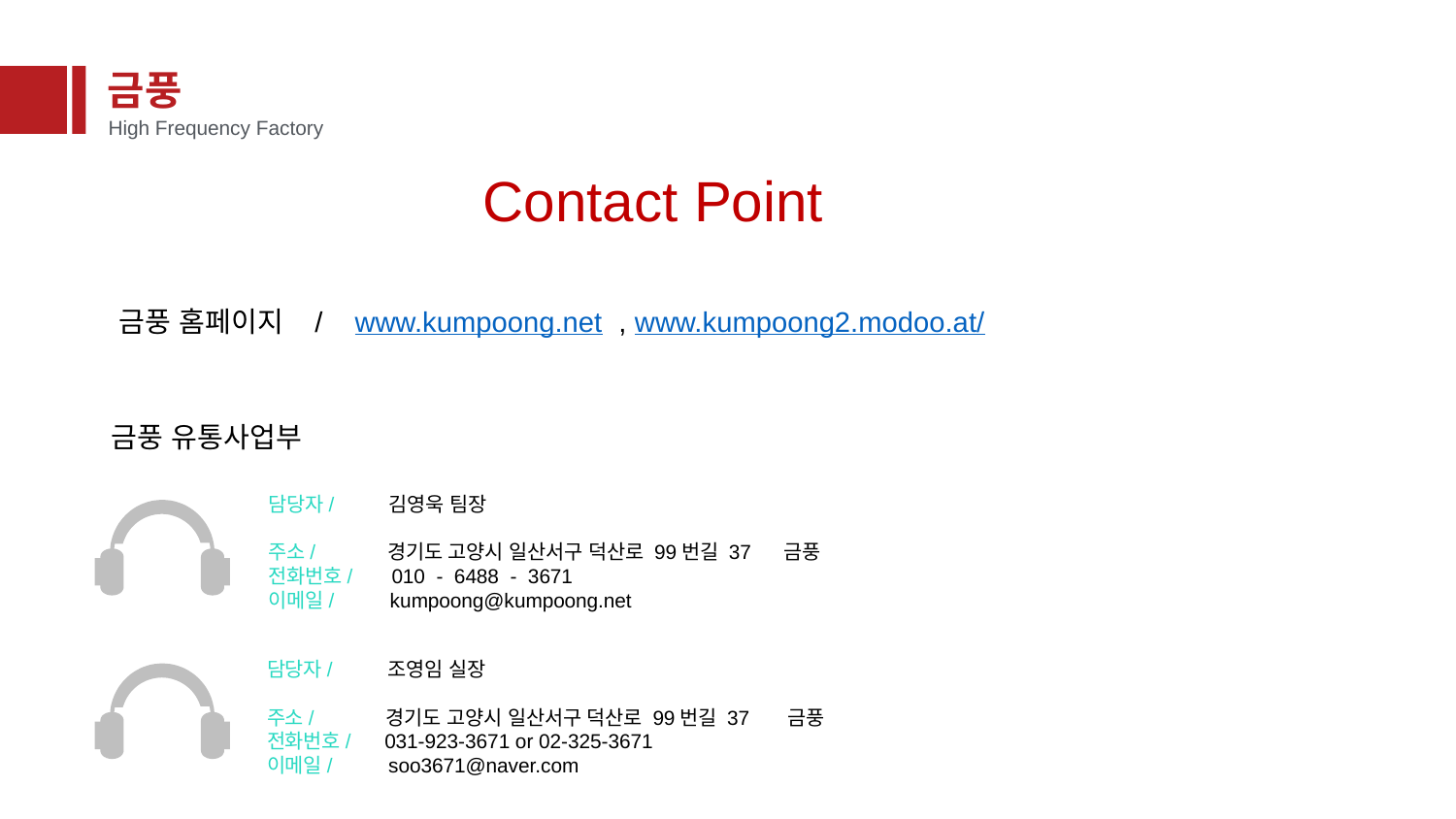

금풍

High Frequency Factory
Contact Point
금풍 홈페이지   /    www.kumpoong.net  , www.kumpoong2.modoo.at/
금풍 유통사업부
담당자/         김영욱 팀장

주소/            경기도 고양시 일산서구 덕산로 99번길 37     금풍
전화번호/       010  -  6488  -  3671
이메일/          kumpoong@kumpoong.net

담당자/         조영임 실장

주소/            경기도 고양시 일산서구 덕산로 99번길 37      금풍
전화번호/      031-923-3671 or 02-325-3671
이메일/          soo3671@naver.com